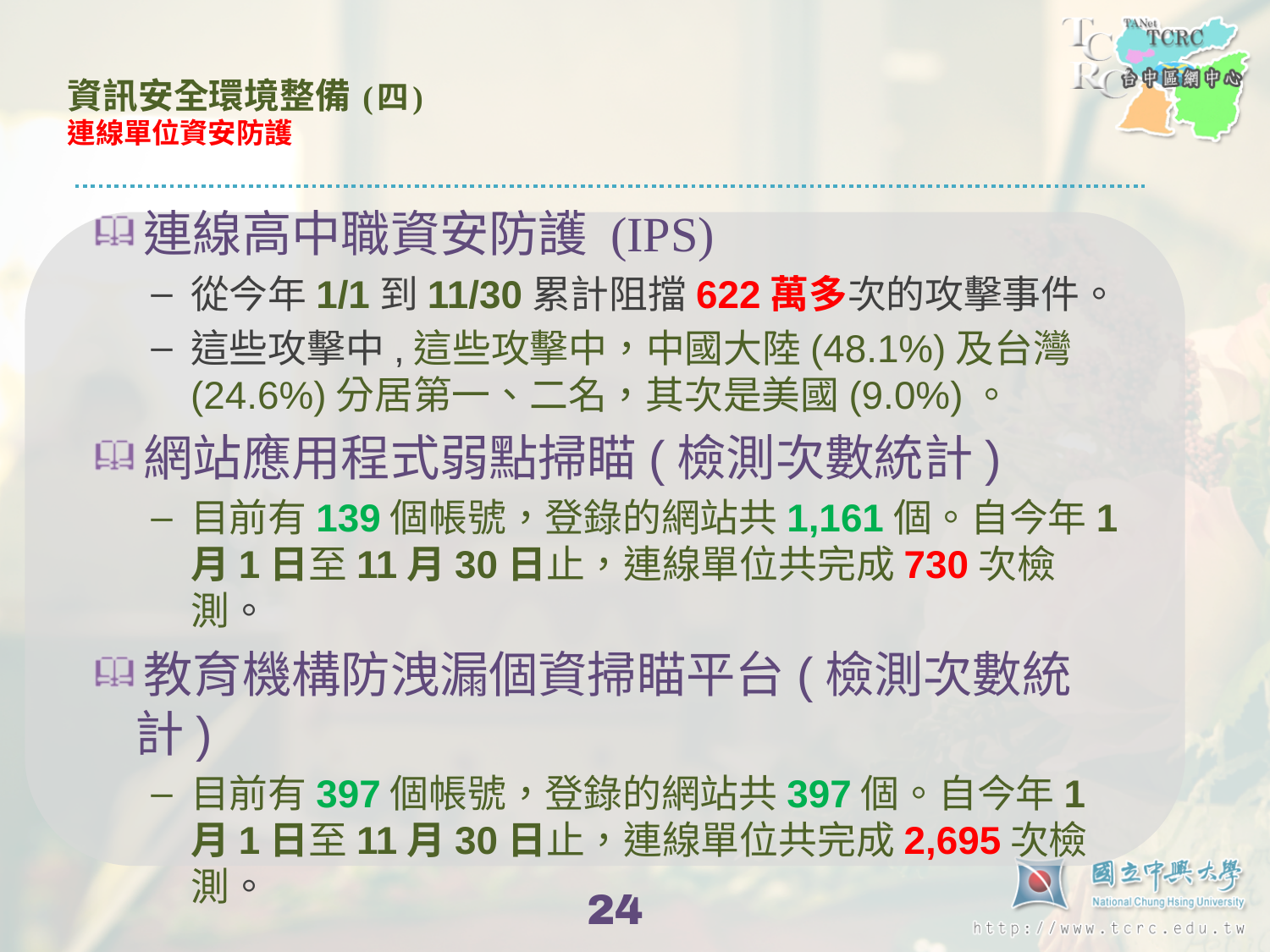

# 資訊安全環境整備 (四) 連線單位資安防護
連線高中職資安防護 (IPS)
從今年1/1到11/30累計阻擋622萬多次的攻擊事件。
這些攻擊中,這些攻擊中，中國大陸(48.1%)及台灣(24.6%)分居第一、二名，其次是美國(9.0%)。
網站應用程式弱點掃瞄(檢測次數統計)
目前有139個帳號，登錄的網站共1,161個。自今年1月1日至11月30日止，連線單位共完成730次檢測。
教育機構防洩漏個資掃瞄平台(檢測次數統計)
目前有397個帳號，登錄的網站共397個。自今年1月1日至11月30日止，連線單位共完成2,695次檢測。